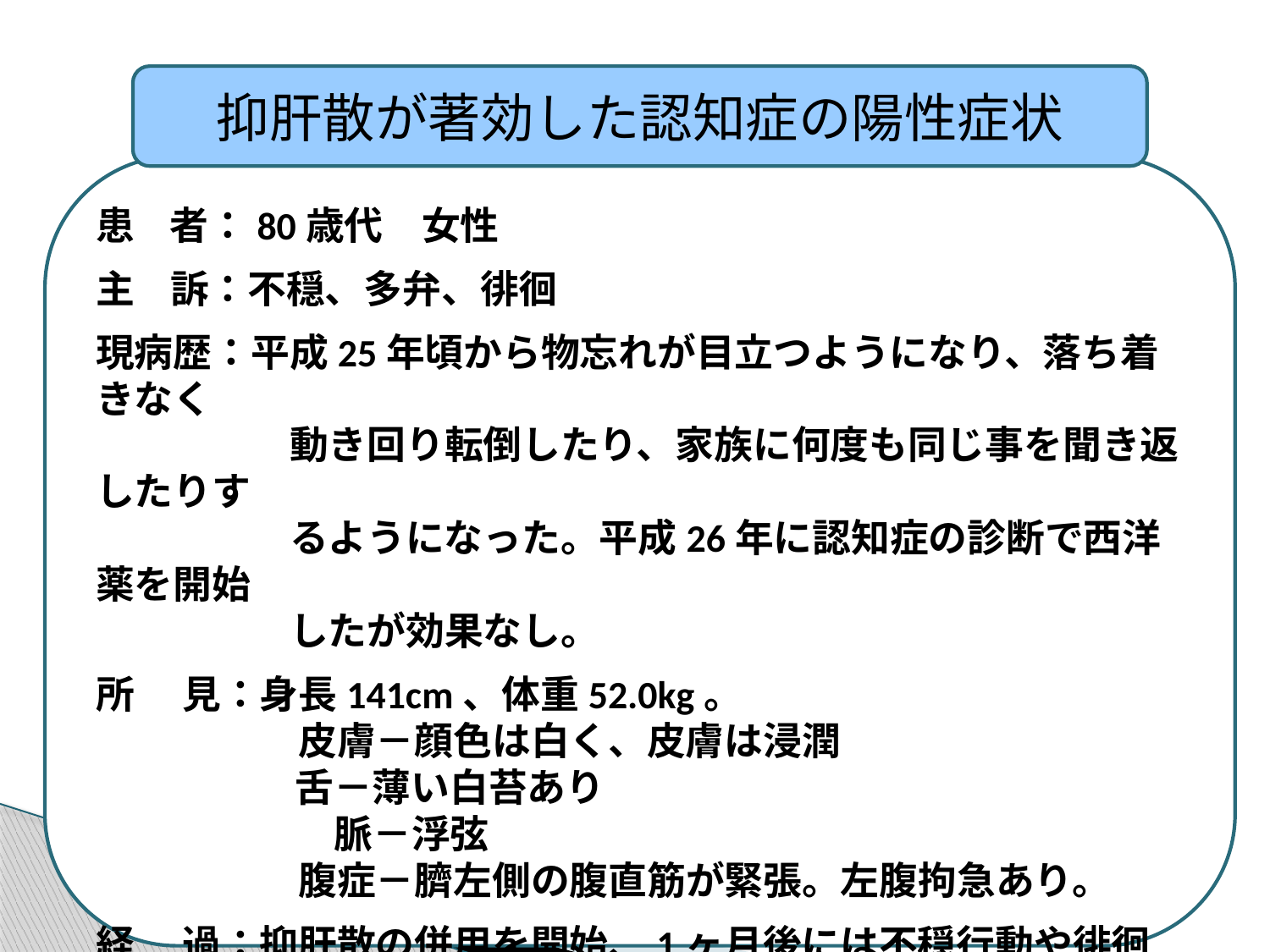

抑肝散が著効した認知症の陽性症状
患    者：80歳代　女性

主    訴：不穏、多弁、徘徊

現病歴：平成25年頃から物忘れが目立つようになり、落ち着きなく
　　　　　動き回り転倒したり、家族に何度も同じ事を聞き返したりす
　　　　　るようになった。平成26年に認知症の診断で西洋薬を開始
　　　　　したが効果なし。

所　 見：身長141cm、体重52.0kg。
　　　　　 皮膚－顔色は白く、皮膚は浸潤
                　 舌－薄い白苔あり
　　　　　     脈－浮弦
　　　　　 腹症－臍左側の腹直筋が緊張。左腹拘急あり。

経　 過：抑肝散の併用を開始、1ヶ月後には不穏行動や徘徊が少
　　　　　なくなり、穏やかに過ごせるようになった。